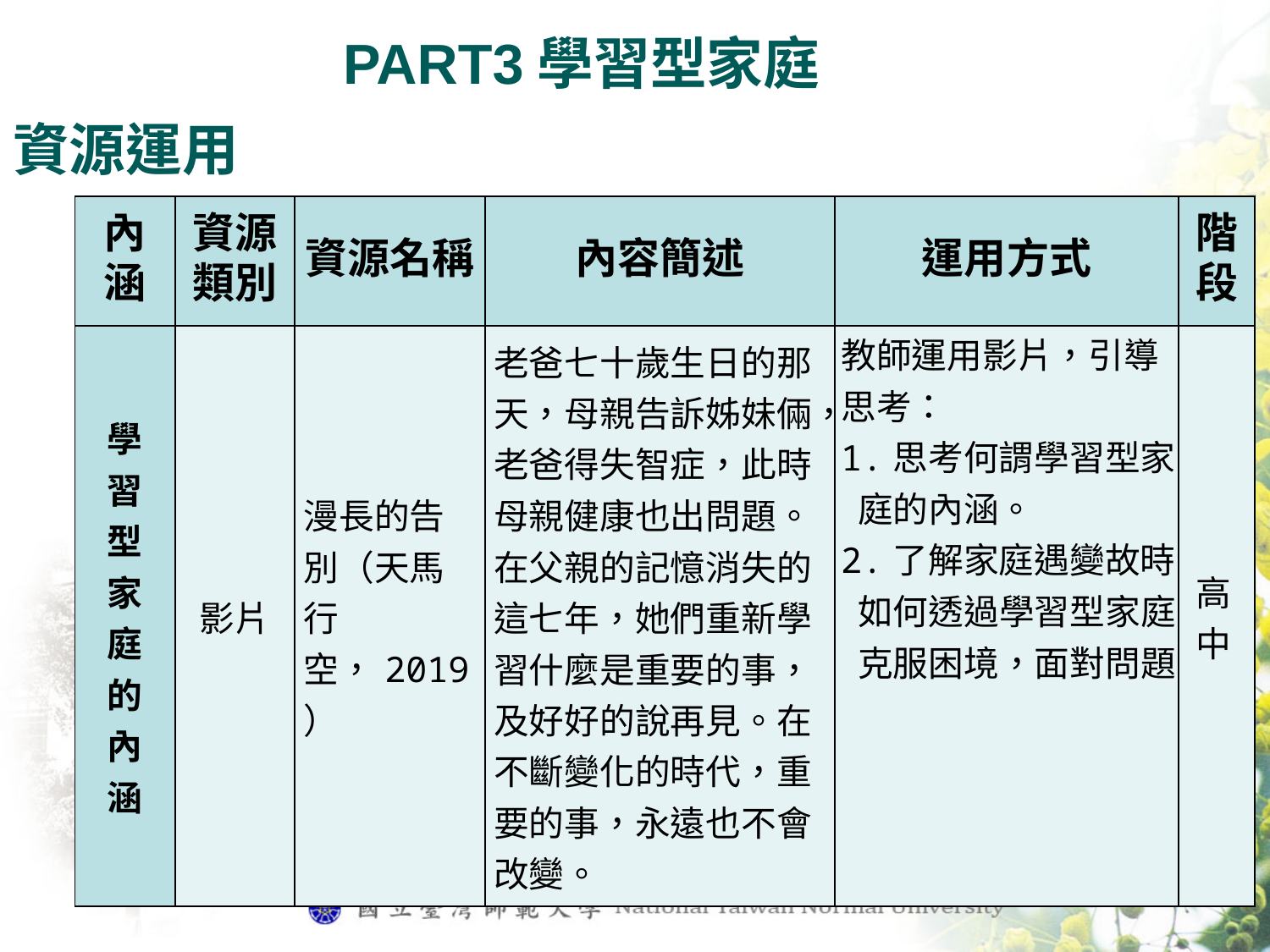

PART3學習型家庭
資源運用
| 內涵 | 資源類別 | 資源名稱 | 內容簡述 | 運用方式 | 階段 |
| --- | --- | --- | --- | --- | --- |
| 學 習 型 家 庭 的 內 涵 | 影片 | 漫長的告別（天馬行空，2019） | 老爸七十歲生日的那天，母親告訴姊妹倆，老爸得失智症，此時母親健康也出問題。 在父親的記憶消失的這七年，她們重新學習什麼是重要的事，及好好的說再見。在不斷變化的時代，重要的事，永遠也不會改變。 | 教師運用影片，引導思考： 1.思考何謂學習型家庭的內涵。 2.了解家庭遇變故時，如何透過學習型家庭克服困境，面對問題。 | 高中 |